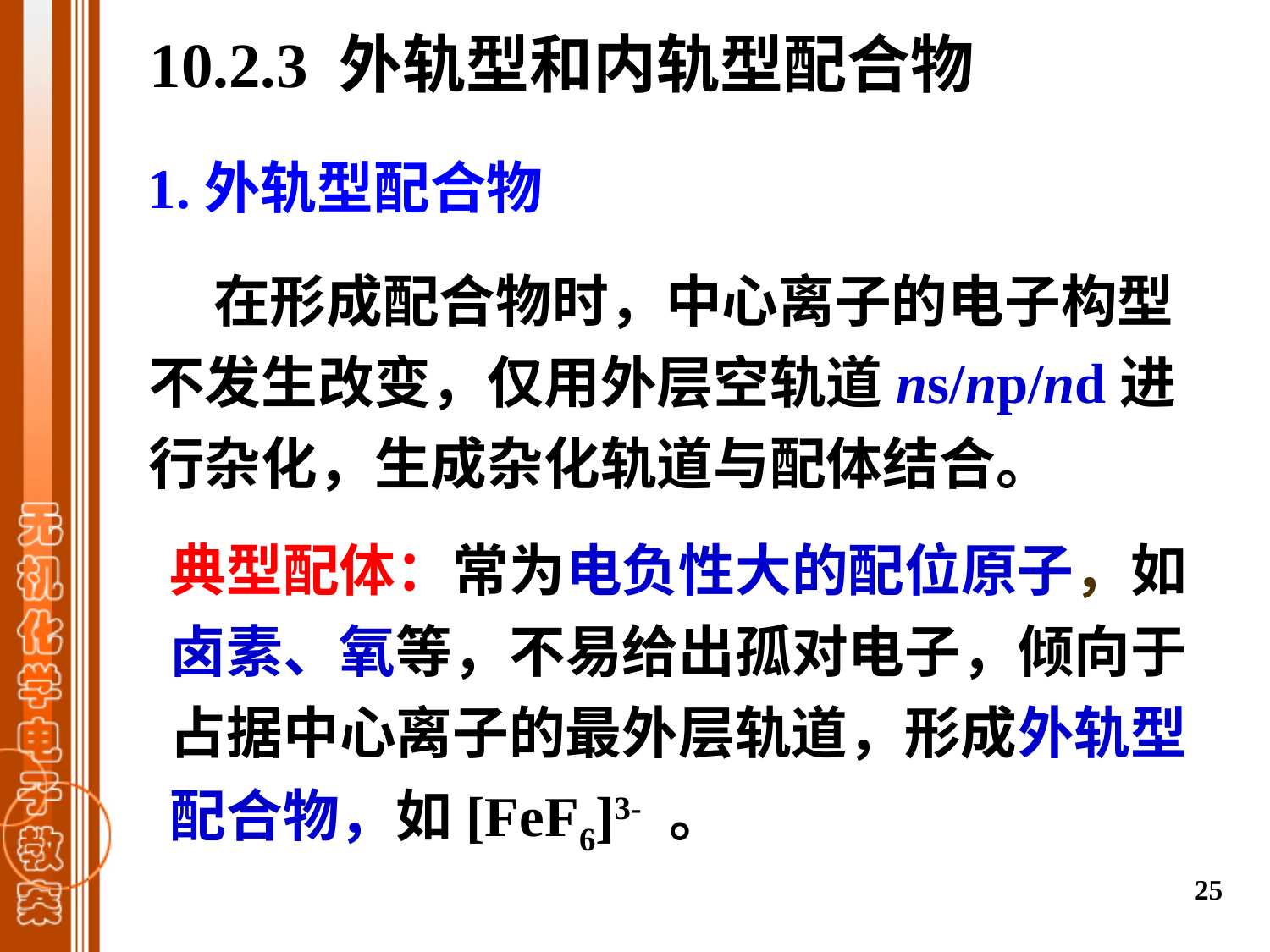

10.2.3 外轨型和内轨型配合物
1.外轨型配合物
    在形成配合物时，中心离子的电子构型不发生改变，仅用外层空轨道ns/np/nd进行杂化，生成杂化轨道与配体结合。
典型配体：常为电负性大的配位原子，如卤素、氧等，不易给出孤对电子，倾向于占据中心离子的最外层轨道，形成外轨型配合物，如[FeF6]3- 。
25